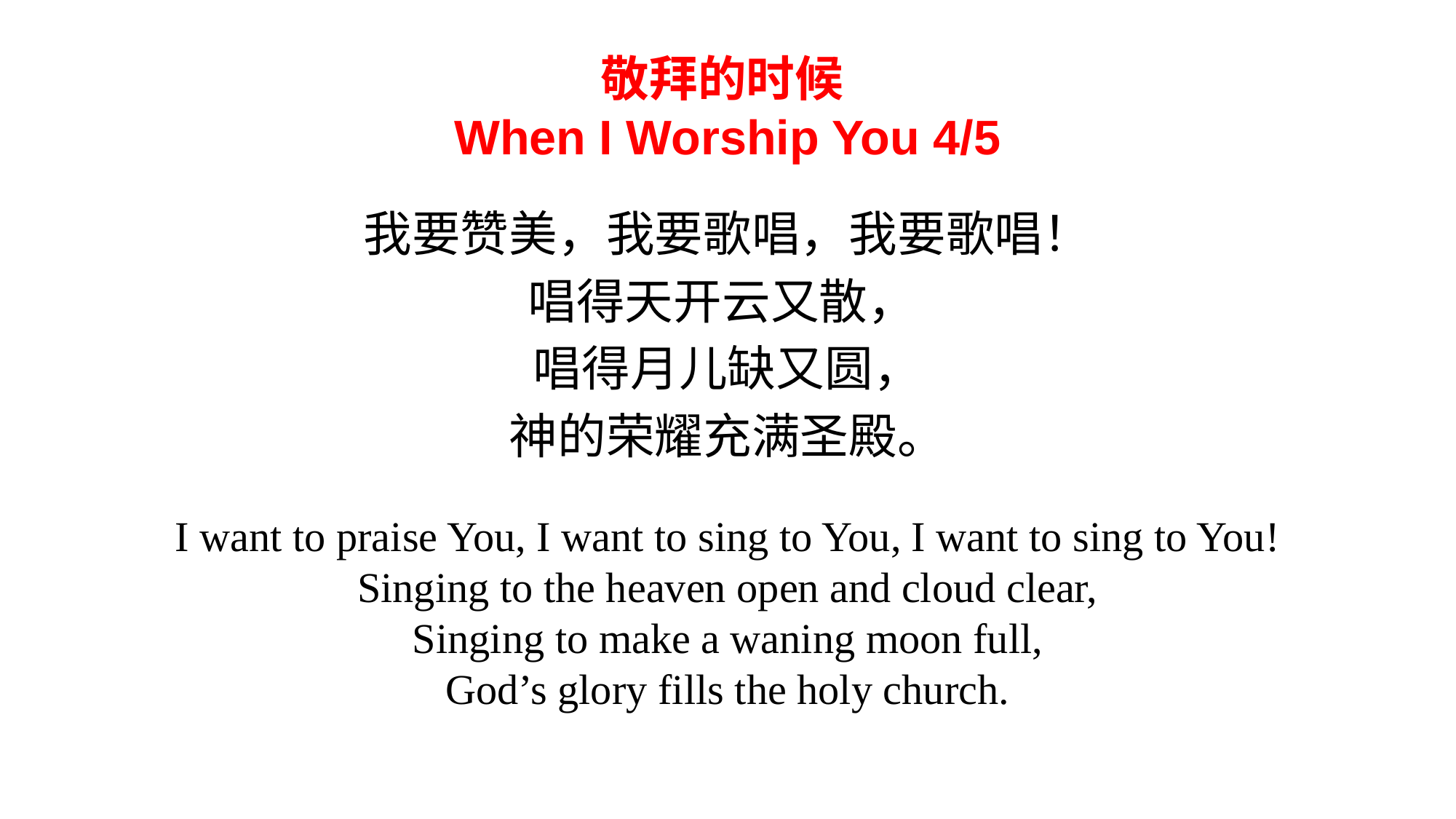

敬拜的时候
When I Worship You 4/5
我要赞美，我要歌唱，我要歌唱！
唱得天开云又散，
唱得月儿缺又圆，
神的荣耀充满圣殿。

I want to praise You, I want to sing to You, I want to sing to You!
Singing to the heaven open and cloud clear,
Singing to make a waning moon full,
God’s glory fills the holy church.